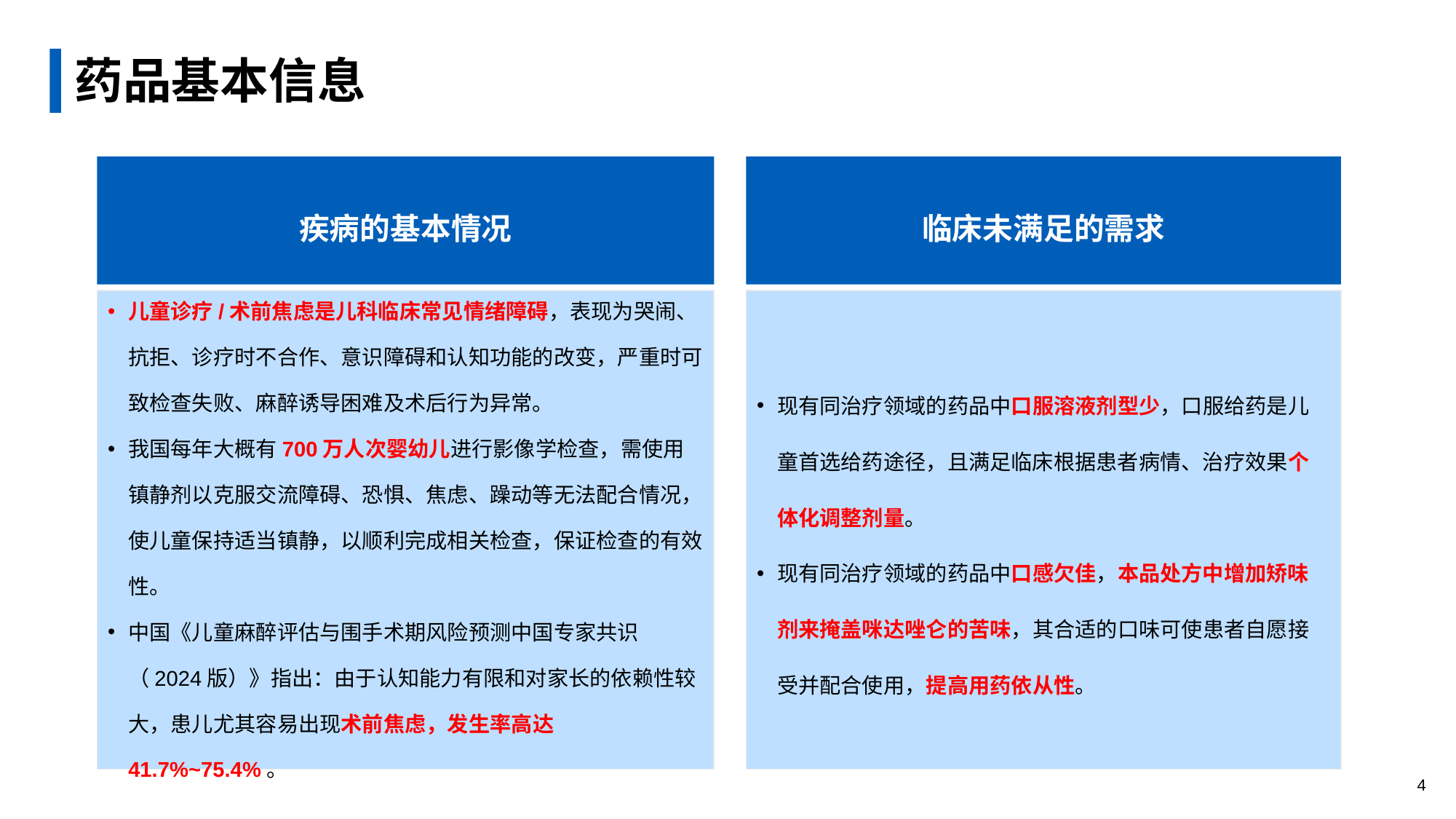

# 药品基本信息
疾病的基本情况
临床未满足的需求
儿童诊疗/术前焦虑是儿科临床常见情绪障碍，表现为哭闹、抗拒、诊疗时不合作、意识障碍和认知功能的改变，严重时可致检查失败、麻醉诱导困难及术后行为异常。
我国每年大概有700万人次婴幼儿进行影像学检查，需使用镇静剂以克服交流障碍、恐惧、焦虑、躁动等无法配合情况，使儿童保持适当镇静，以顺利完成相关检查，保证检查的有效性。
中国《儿童麻醉评估与围手术期风险预测中国专家共识（2024版）》指出：由于认知能力有限和对家长的依赖性较大，患儿尤其容易出现术前焦虑，发生率高达41.7%~75.4%。
现有同治疗领域的药品中口服溶液剂型少，口服给药是儿童首选给药途径，且满足临床根据患者病情、治疗效果个体化调整剂量。
现有同治疗领域的药品中口感欠佳，本品处方中增加矫味剂来掩盖咪达唑仑的苦味，其合适的口味可使患者自愿接受并配合使用，提高用药依从性。